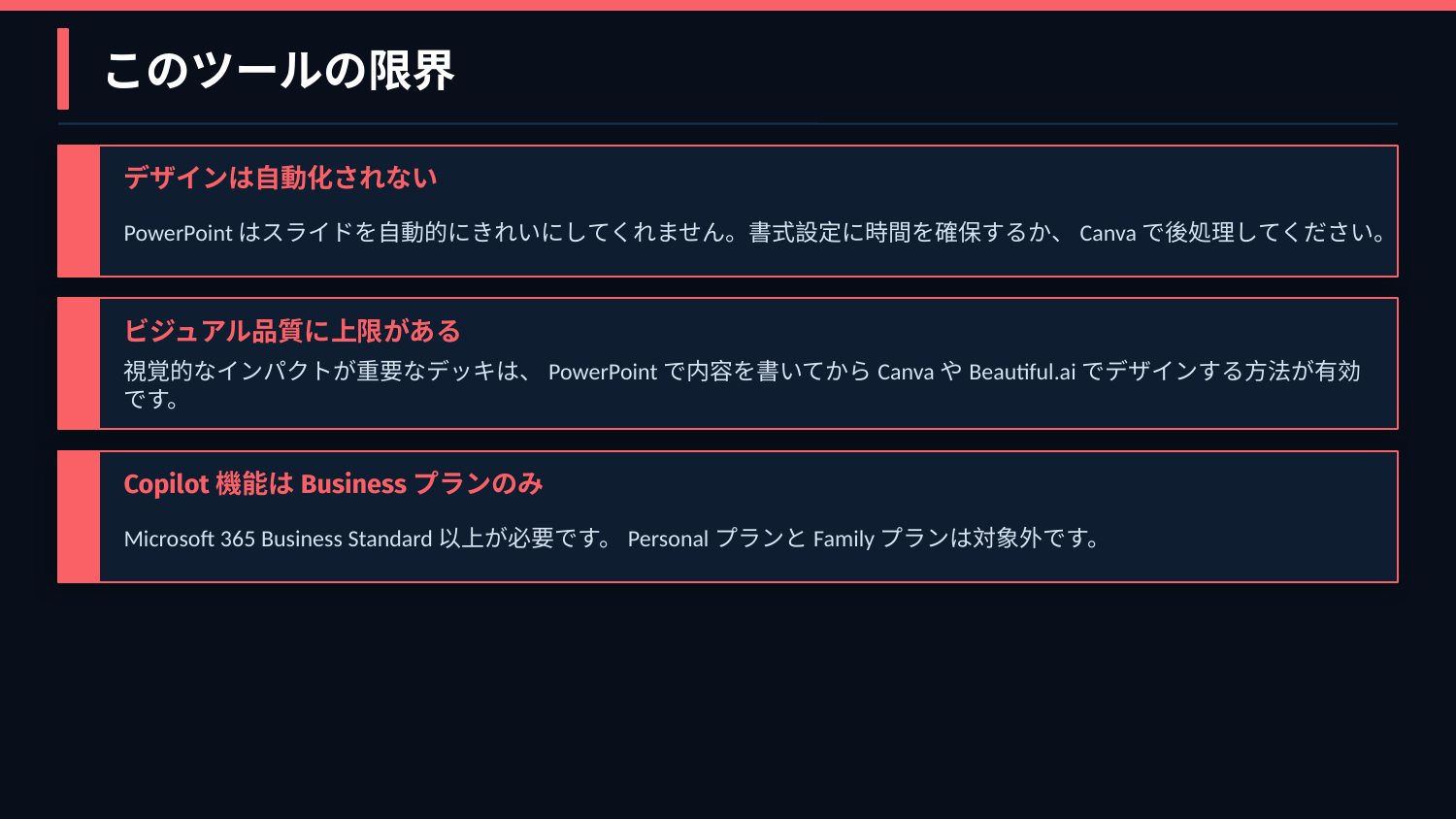

このツールの限界

デザインは自動化されない
PowerPointはスライドを自動的にきれいにしてくれません。書式設定に時間を確保するか、Canvaで後処理してください。

ビジュアル品質に上限がある
視覚的なインパクトが重要なデッキは、PowerPointで内容を書いてからCanvaやBeautiful.aiでデザインする方法が有効です。

Copilot機能はBusinessプランのみ
Microsoft 365 Business Standard以上が必要です。PersonalプランとFamilyプランは対象外です。